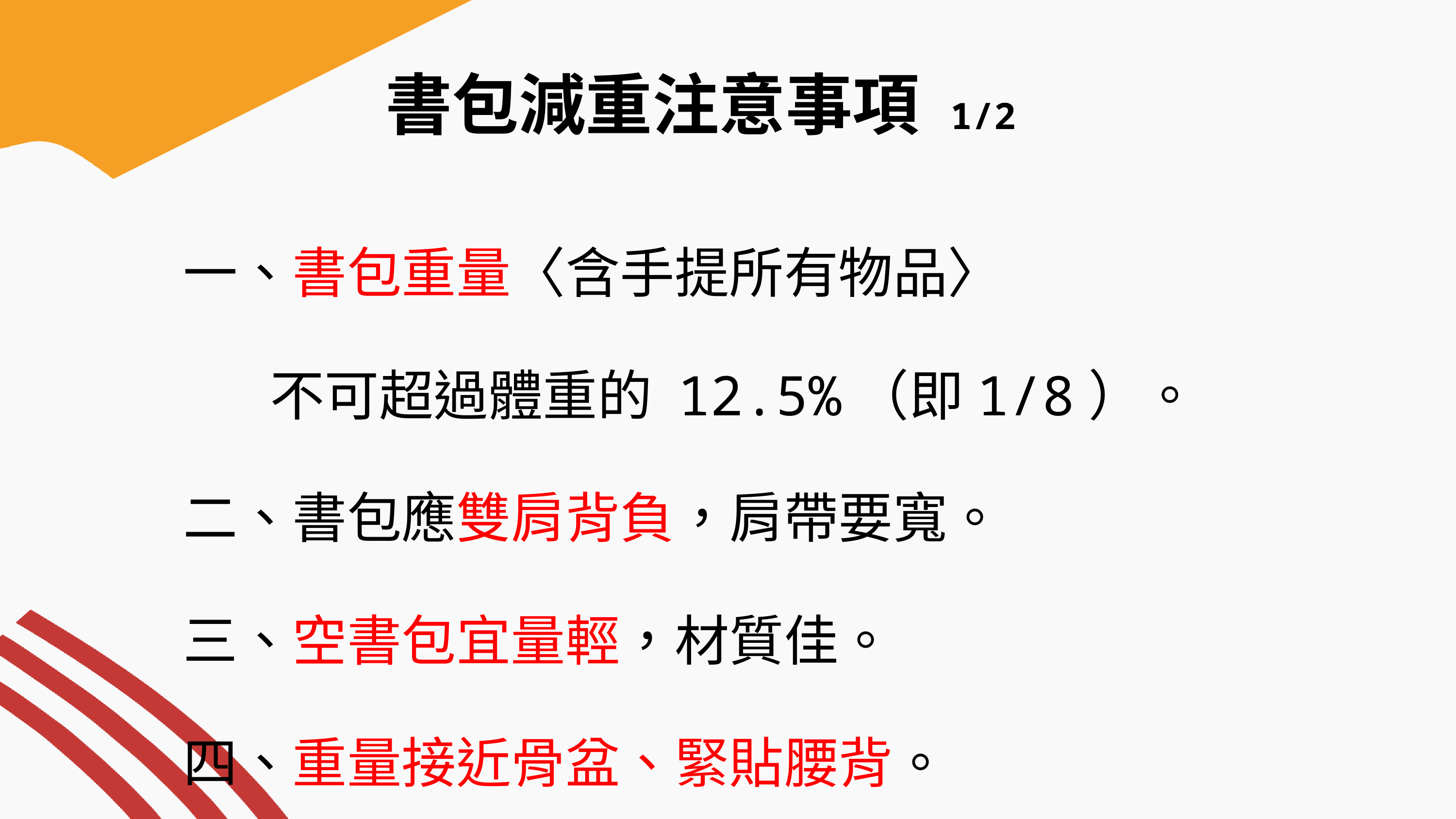

書包減重注意事項 1/2
一、書包重量〈含手提所有物品〉
      不可超過體重的 12.5%（即1/8）。
二、書包應雙肩背負，肩帶要寬。
三、空書包宜量輕，材質佳。
四、重量接近骨盆、緊貼腰背。